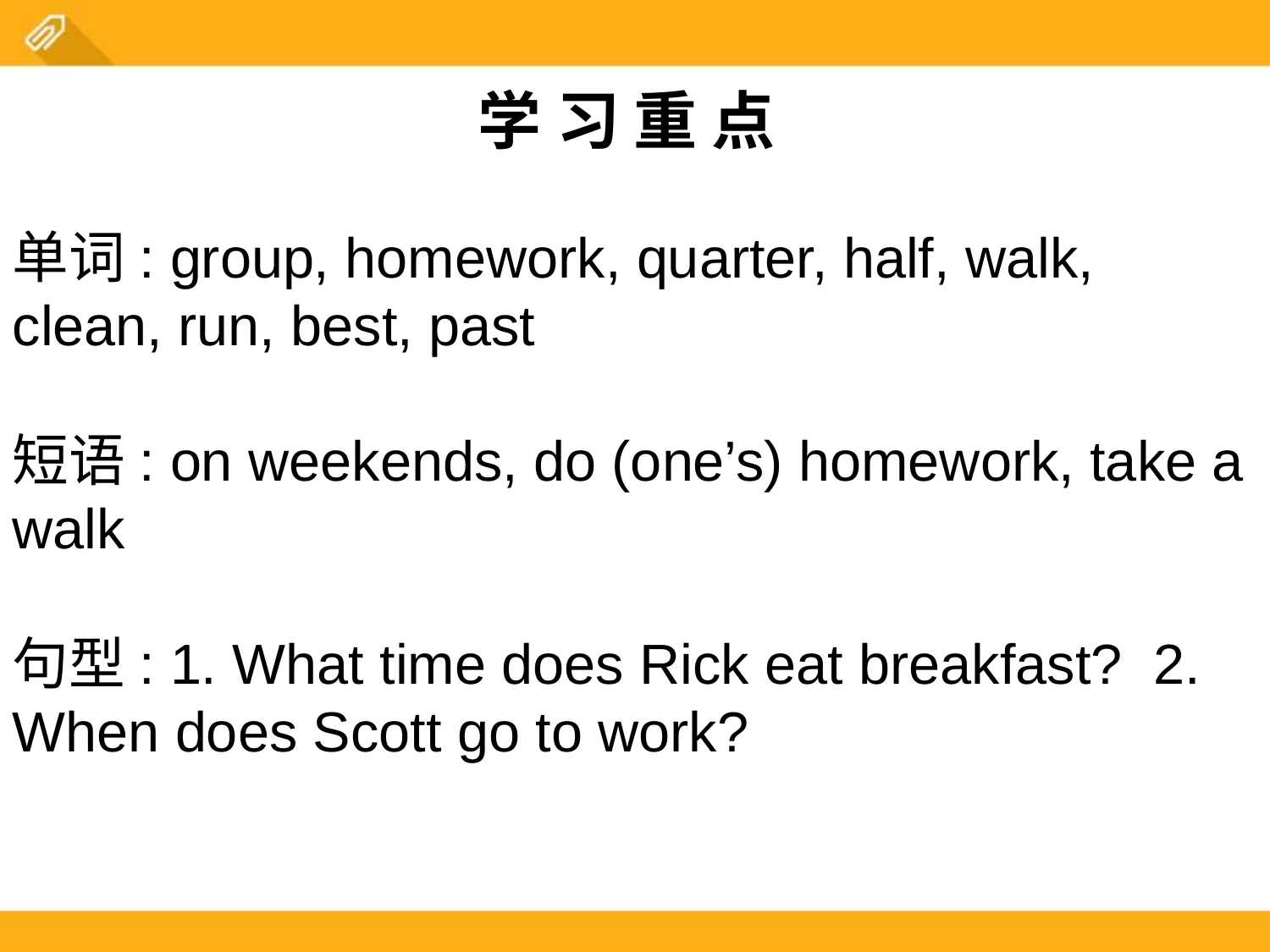

学 习 重 点
单词: group, homework, quarter, half, walk, clean, run, best, past

短语: on weekends, do (one’s) homework, take a walk

句型: 1. What time does Rick eat breakfast?  2. When does Scott go to work?